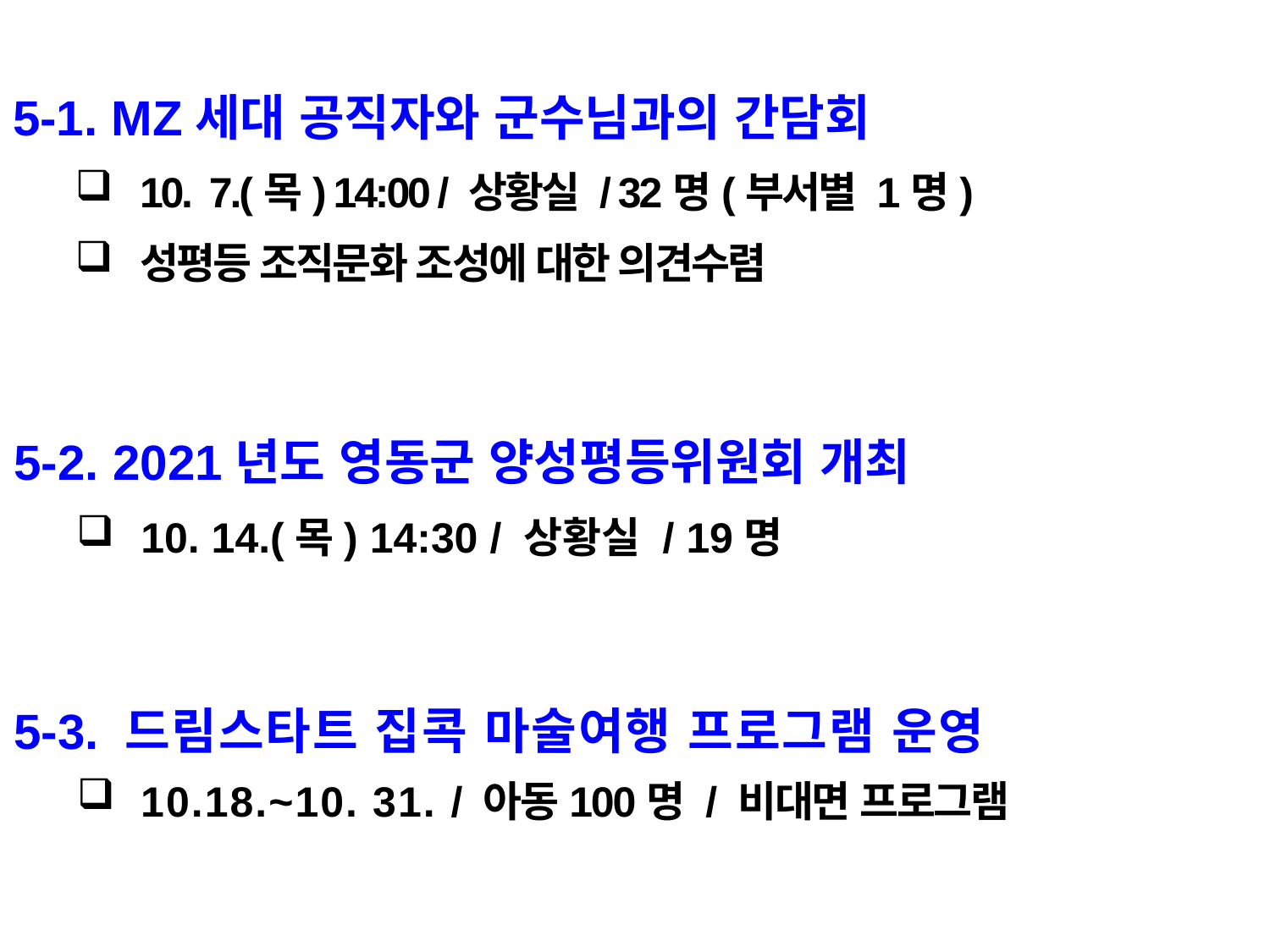

5-1. MZ세대 공직자와 군수님과의 간담회
10.  7.(목) 14:00 / 상황실 / 32명(부서별 1명)
성평등 조직문화 조성에 대한 의견수렴

양성평등지원사업 공모 및 부서 적격성 심사 등
5-2. 2021년도 영동군 양성평등위원회 개최
10. 14.(목) 14:30 / 상황실 / 19명
5-3. 드림스타트 집콕 마술여행 프로그램 운영
10.18.~10. 31. / 아동100명 / 비대면 프로그램